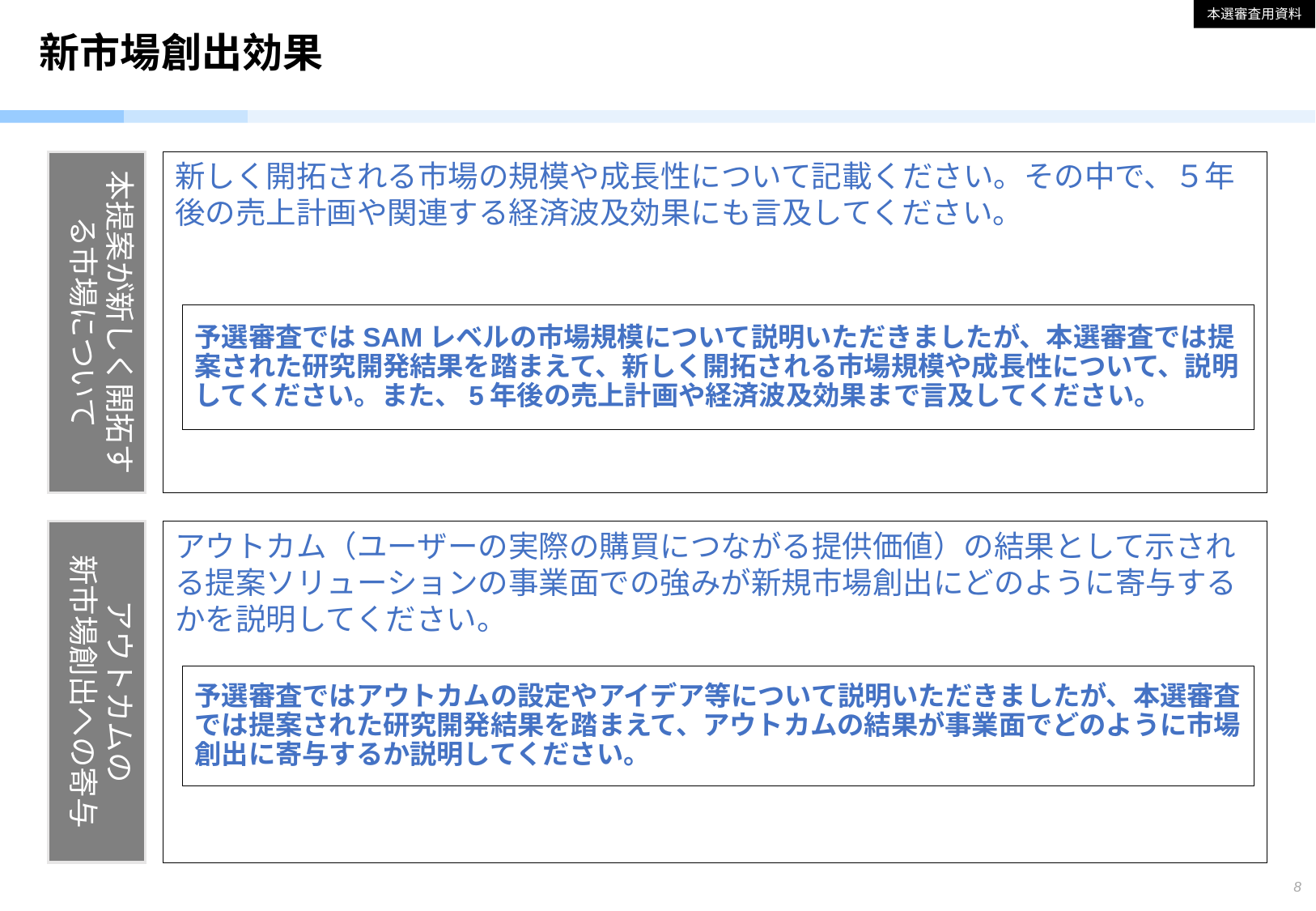

本選審査用資料
# 新市場創出効果
本提案が新しく開拓する市場について

新しく開拓される市場の規模や成長性について記載ください。その中で、５年後の売上計画や関連する経済波及効果にも言及してください。
予選審査ではSAMレベルの市場規模について説明いただきましたが、本選審査では提案された研究開発結果を踏まえて、新しく開拓される市場規模や成長性について、説明してください。また、5年後の売上計画や経済波及効果まで言及してください。
アウトカムの
新市場創出への寄与

アウトカム（ユーザーの実際の購買につながる提供価値）の結果として示される提案ソリューションの事業面での強みが新規市場創出にどのように寄与するかを説明してください。
予選審査ではアウトカムの設定やアイデア等について説明いただきましたが、本選審査では提案された研究開発結果を踏まえて、アウトカムの結果が事業面でどのように市場創出に寄与するか説明してください。
8